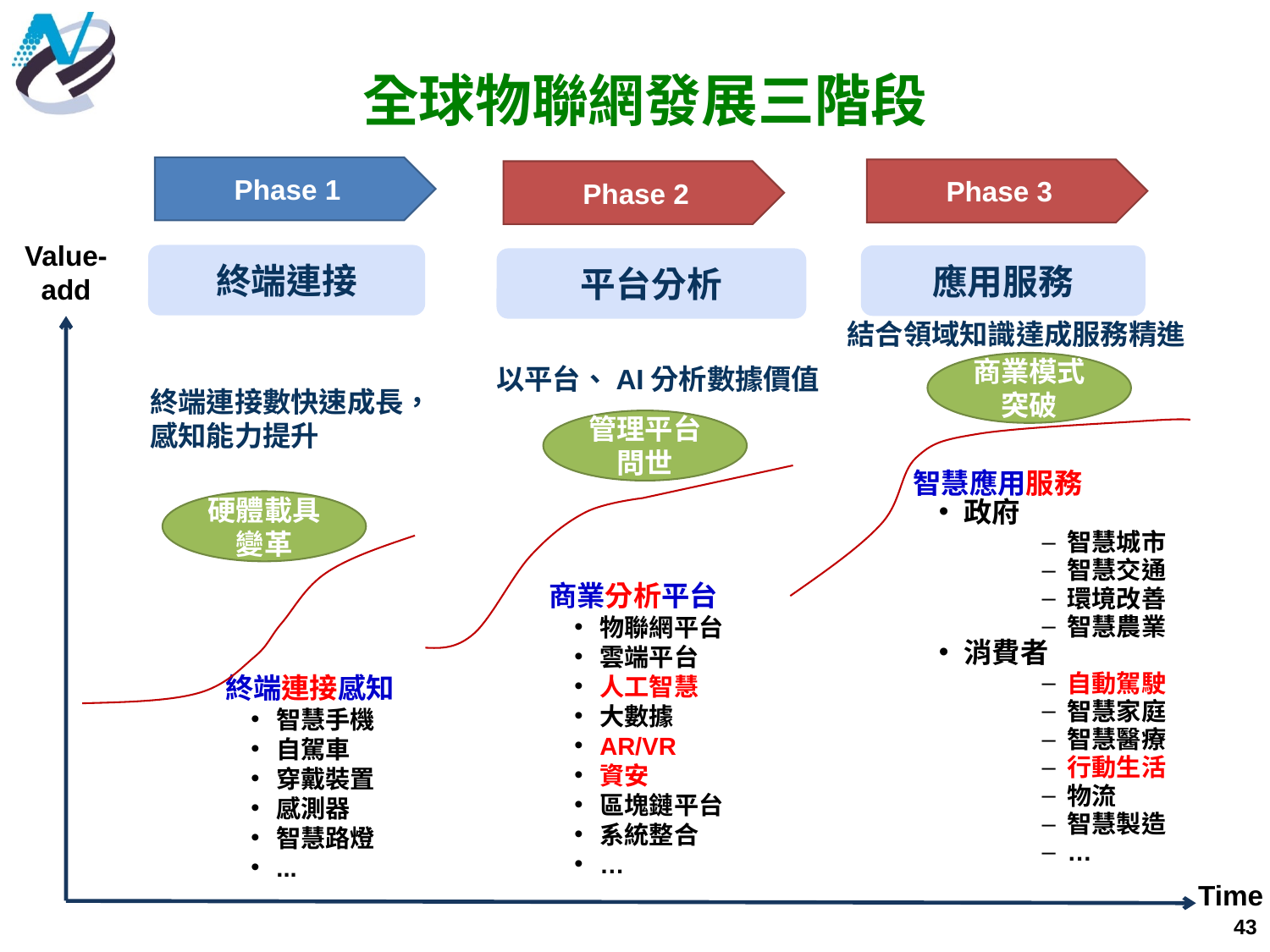

# 全球物聯網發展三階段
Phase 1
Phase 3
Phase 2
Value-add
終端連接
應用服務
平台分析
結合領域知識達成服務精進

商業模式突破
以平台、AI分析數據價值
終端連接數快速成長，
感知能力提升
管理平台問世

智慧應用服務
政府
智慧城市
智慧交通
環境改善
智慧農業
消費者
自動駕駛
智慧家庭
智慧醫療
行動生活
物流
智慧製造
…
硬體載具變革

商業分析平台
物聯網平台
雲端平台
人工智慧
大數據
AR/VR
資安
區塊鏈平台
系統整合
…

終端連接感知
智慧手機
自駕車
穿戴裝置
感測器
智慧路燈
...

Time
43